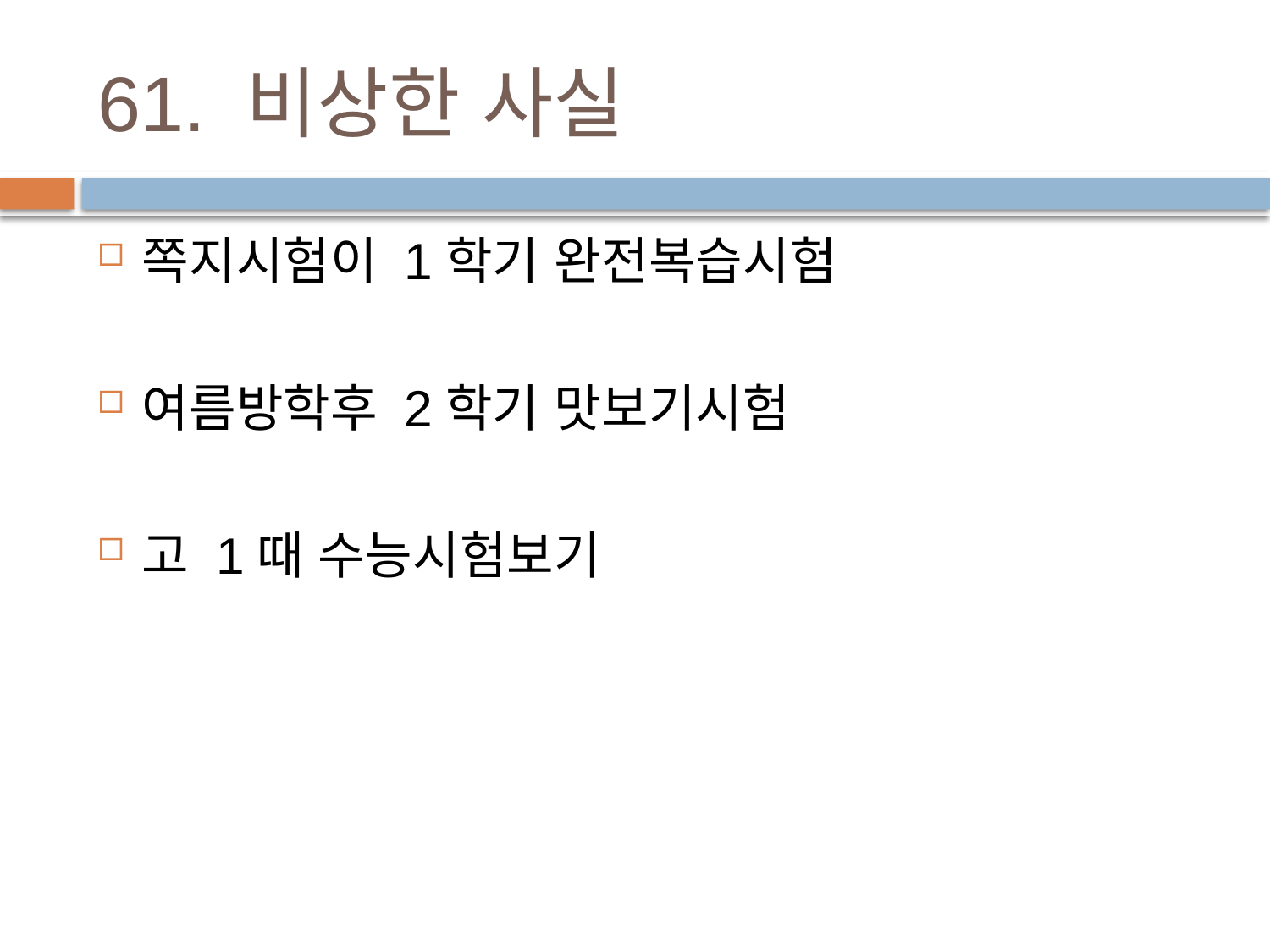

# 61. 비상한 사실
쪽지시험이 1학기 완전복습시험

여름방학후 2학기 맛보기시험

고 1때 수능시험보기